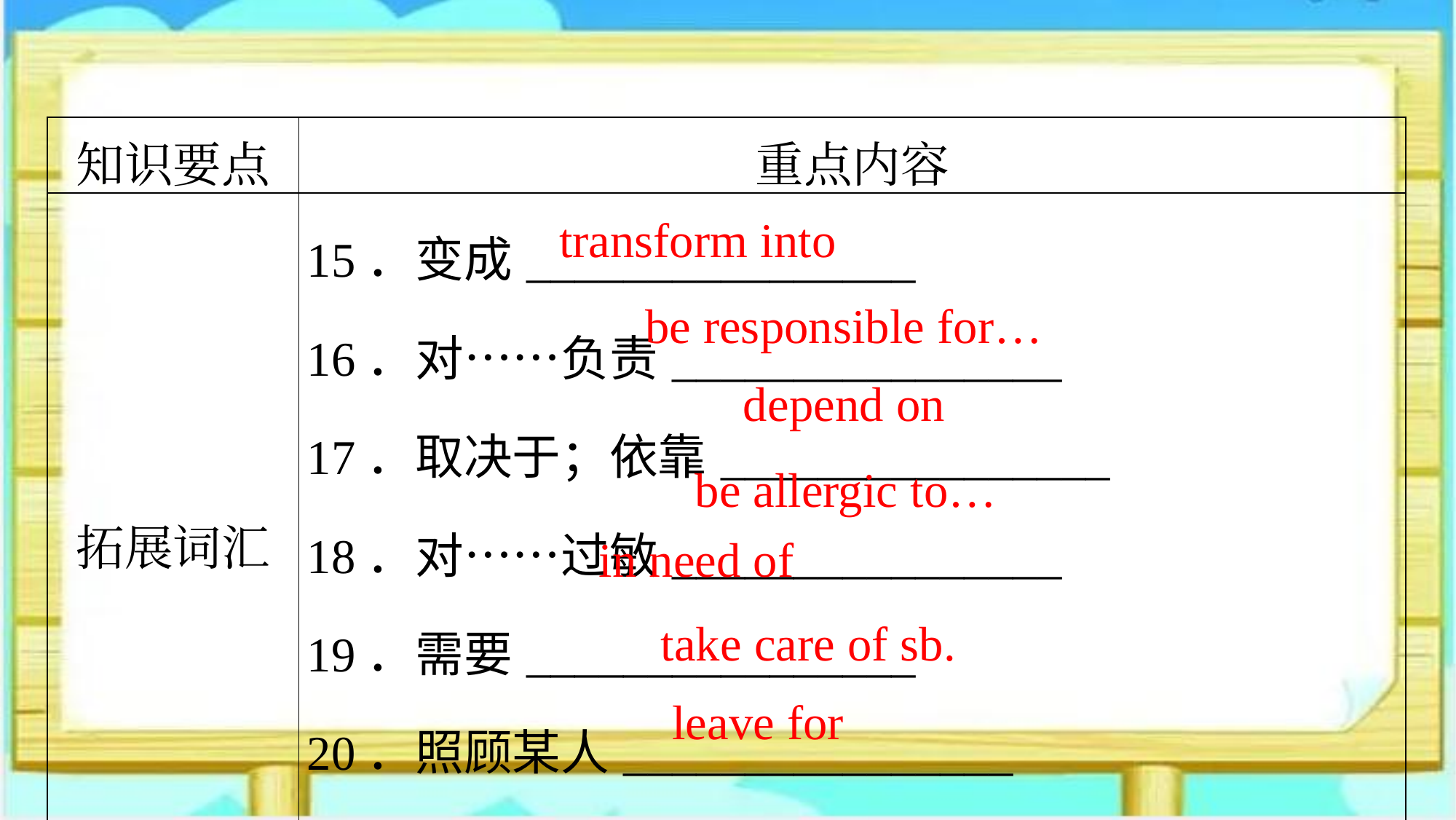

| 知识要点 | 重点内容 |
| --- | --- |
| 拓展词汇 | 15．变成\_\_\_\_\_\_\_\_\_\_\_\_\_\_\_\_ 16．对……负责\_\_\_\_\_\_\_\_\_\_\_\_\_\_\_\_ 17．取决于；依靠\_\_\_\_\_\_\_\_\_\_\_\_\_\_\_\_ 18．对……过敏\_\_\_\_\_\_\_\_\_\_\_\_\_\_\_\_ 19．需要\_\_\_\_\_\_\_\_\_\_\_\_\_\_\_\_ 20．照顾某人\_\_\_\_\_\_\_\_\_\_\_\_\_\_\_\_ 21．前往某地\_\_\_\_\_\_\_\_\_\_\_\_ |
transform into
be responsible for…
depend on
be allergic to…
in need of
take care of sb.
leave for